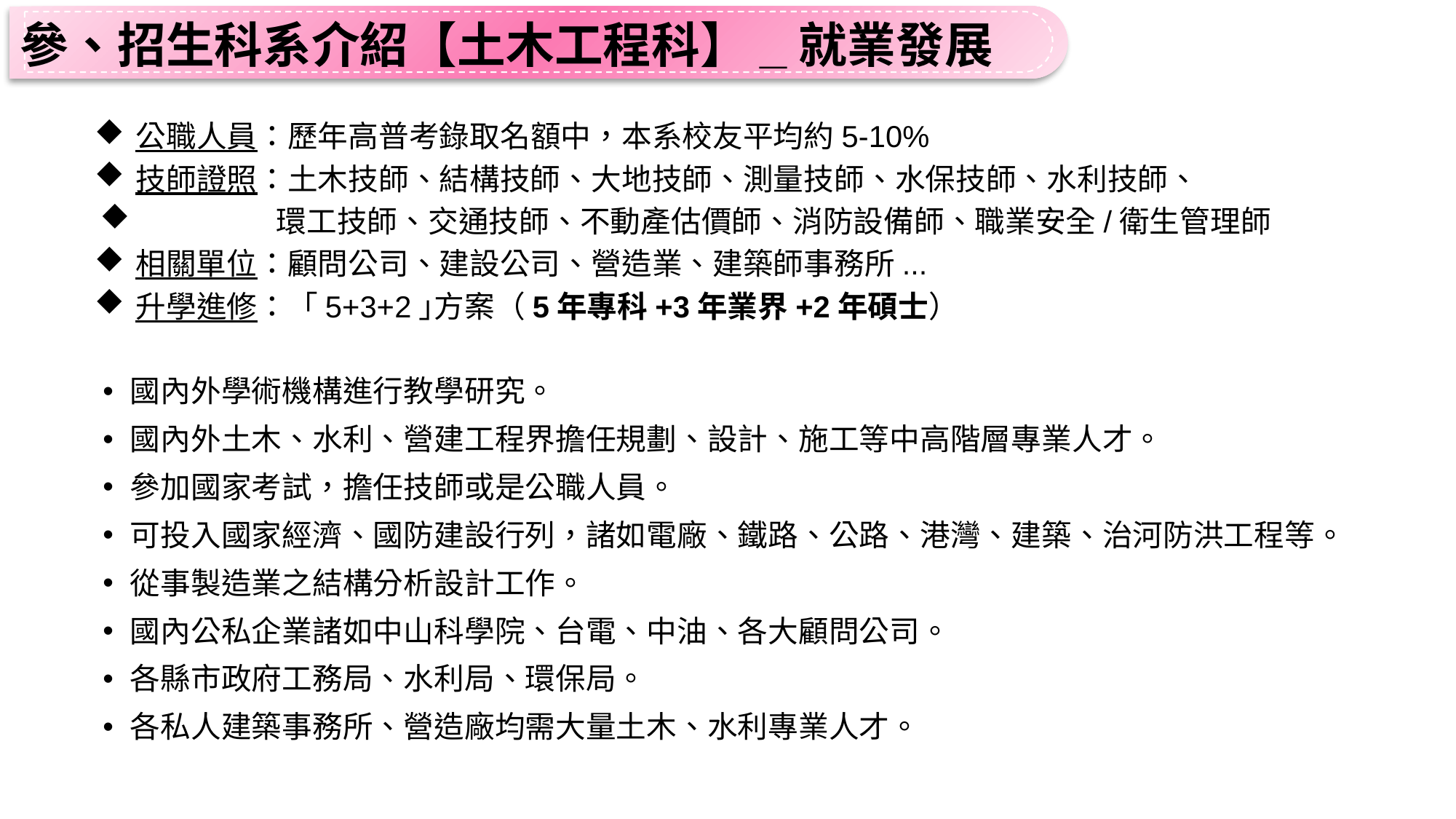

參、招生科系介紹【土木工程科】_就業發展

公職人員：歷年高普考錄取名額中，本系校友平均約5-10%
技師證照：土木技師、結構技師、大地技師、測量技師、水保技師、水利技師、
                    環工技師、交通技師、不動產估價師、消防設備師、職業安全/衛生管理師
相關單位：顧問公司、建設公司、營造業、建築師事務所...
升學進修：「5+3+2｣方案（5年專科+3年業界+2年碩士）

國內外學術機構進行教學研究。
國內外土木、水利、營建工程界擔任規劃、設計、施工等中高階層專業人才。
參加國家考試，擔任技師或是公職人員。
可投入國家經濟、國防建設行列，諸如電廠、鐵路、公路、港灣、建築、治河防洪工程等。
從事製造業之結構分析設計工作。
國內公私企業諸如中山科學院、台電、中油、各大顧問公司。
各縣市政府工務局、水利局、環保局。
各私人建築事務所、營造廠均需大量土木、水利專業人才。